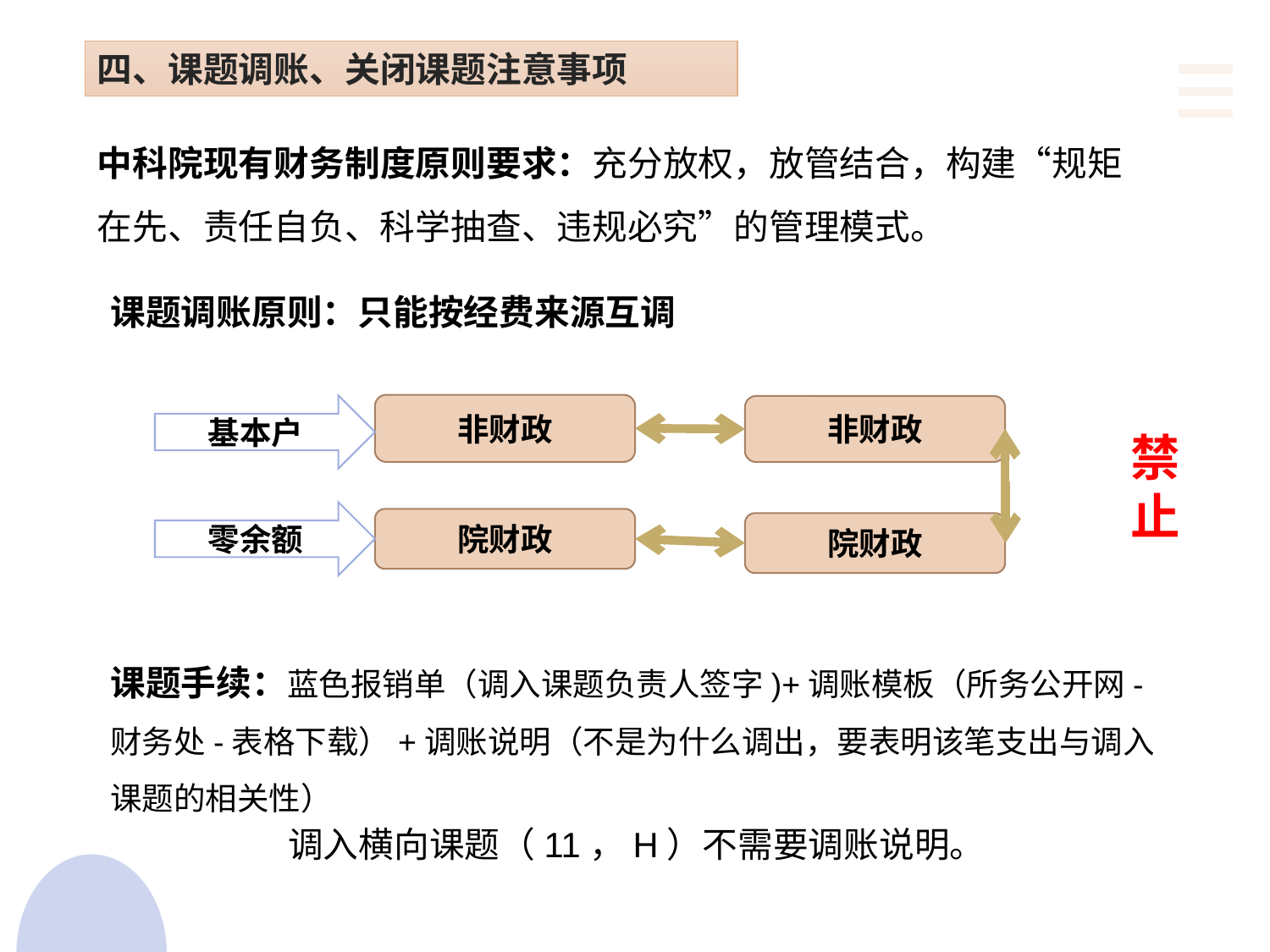

四、课题调账、关闭课题注意事项
中科院现有财务制度原则要求：充分放权，放管结合，构建“规矩在先、责任自负、科学抽查、违规必究”的管理模式。

课题调账原则：只能按经费来源互调
非财政
基本户
非财政
禁止
零余额
院财政
院财政
课题手续：蓝色报销单（调入课题负责人签字)+调账模板（所务公开网-财务处-表格下载）+调账说明（不是为什么调出，要表明该笔支出与调入课题的相关性）
调入横向课题（11，H）不需要调账说明。